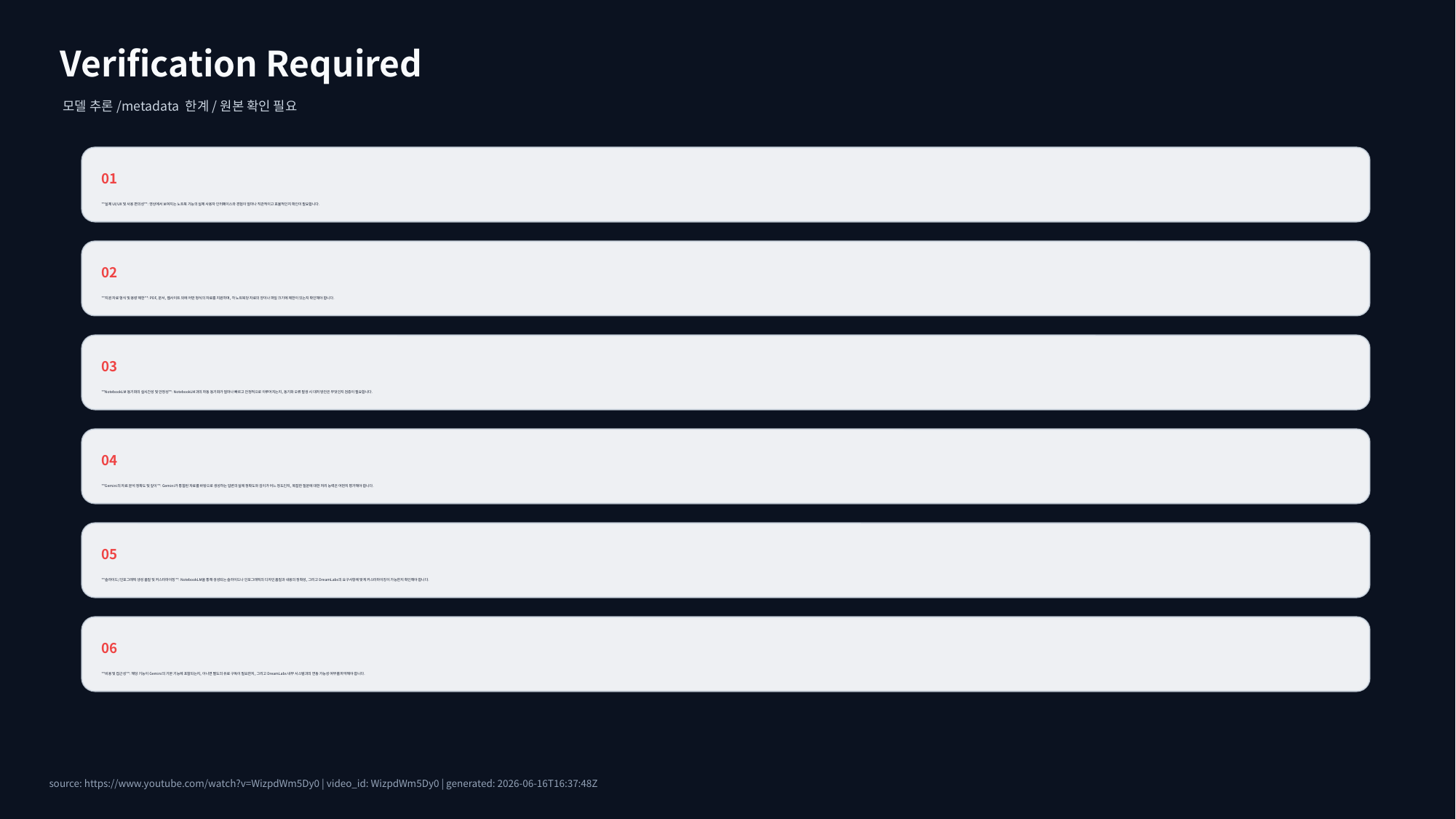

Verification Required
모델 추론/metadata 한계/원본 확인 필요

01
**실제 UI/UX 및 사용 편의성**: 영상에서 보여지는 노트북 기능의 실제 사용자 인터페이스와 경험이 얼마나 직관적이고 효율적인지 확인이 필요합니다.

02
**지원 자료 형식 및 용량 제한**: PDF, 문서, 웹사이트 외에 어떤 형식의 자료를 지원하며, 각 노트북당 자료의 양이나 파일 크기에 제한이 있는지 확인해야 합니다.

03
**NotebookLM 동기화의 실시간성 및 안정성**: NotebookLM과의 자동 동기화가 얼마나 빠르고 안정적으로 이루어지는지, 동기화 오류 발생 시 대처 방안은 무엇인지 검증이 필요합니다.

04
**Gemini의 자료 분석 정확도 및 깊이**: Gemini가 통합된 자료를 바탕으로 생성하는 답변의 실제 정확도와 깊이가 어느 정도인지, 복잡한 질문에 대한 처리 능력은 어떤지 평가해야 합니다.

05
**슬라이드/인포그래픽 생성 품질 및 커스터마이징**: NotebookLM을 통해 생성되는 슬라이드나 인포그래픽의 디자인 품질과 내용의 정확성, 그리고 DreamLabs의 요구사항에 맞게 커스터마이징이 가능한지 확인해야 합니다.

06
**비용 및 접근성**: 해당 기능이 Gemini의 기본 기능에 포함되는지, 아니면 별도의 유료 구독이 필요한지, 그리고 DreamLabs 내부 시스템과의 연동 가능성 여부를 파악해야 합니다.
source: https://www.youtube.com/watch?v=WizpdWm5Dy0 | video_id: WizpdWm5Dy0 | generated: 2026-06-16T16:37:48Z